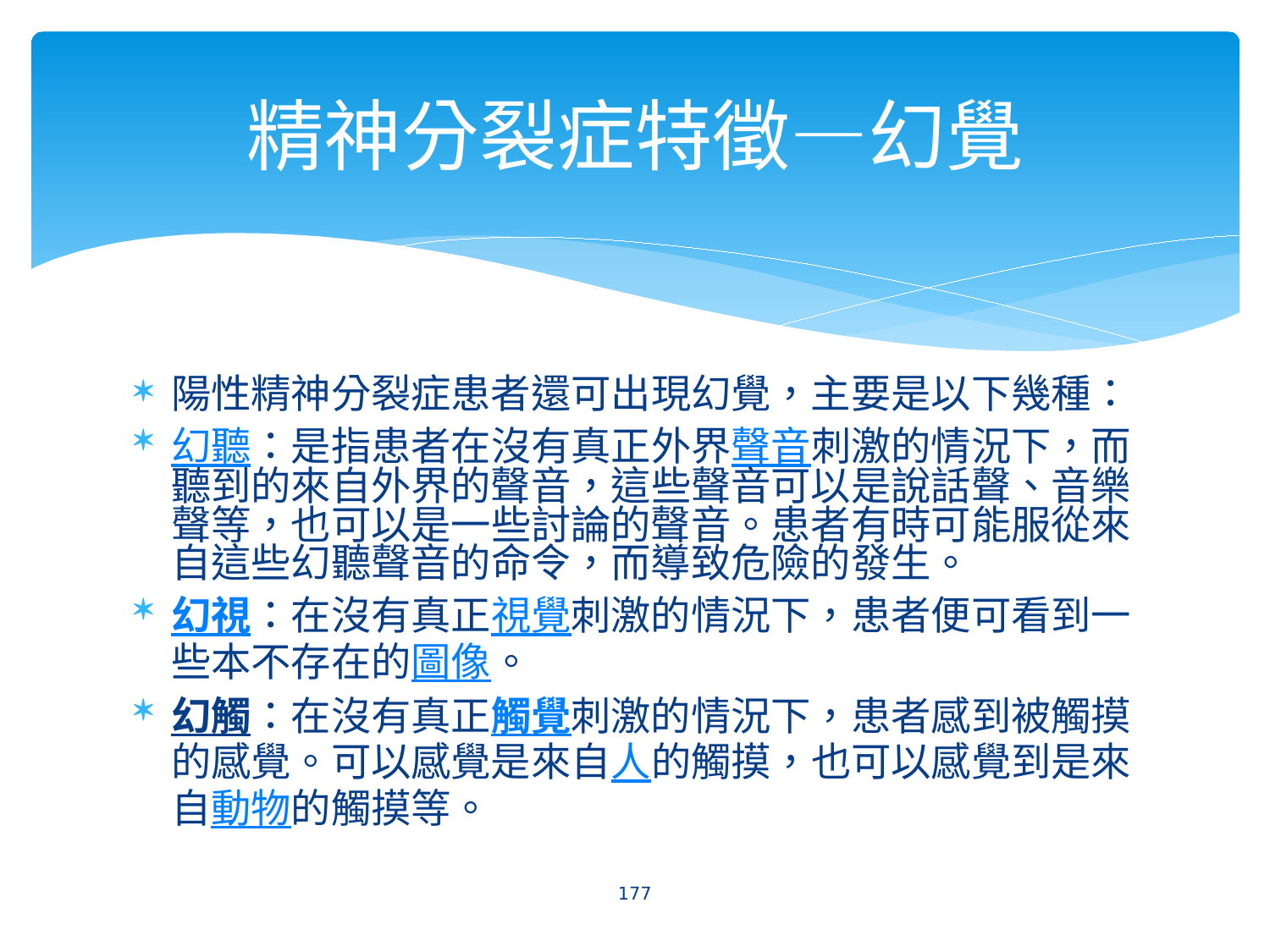

# 精神分裂症特徵—幻覺
陽性精神分裂症患者還可出現幻覺，主要是以下幾種：
幻聽：是指患者在沒有真正外界聲音刺激的情況下，而聽到的來自外界的聲音，這些聲音可以是說話聲、音樂聲等，也可以是一些討論的聲音。患者有時可能服從來自這些幻聽聲音的命令，而導致危險的發生。
幻視：在沒有真正視覺刺激的情況下，患者便可看到一些本不存在的圖像。
幻觸：在沒有真正觸覺刺激的情況下，患者感到被觸摸的感覺。可以感覺是來自人的觸摸，也可以感覺到是來自動物的觸摸等。

177